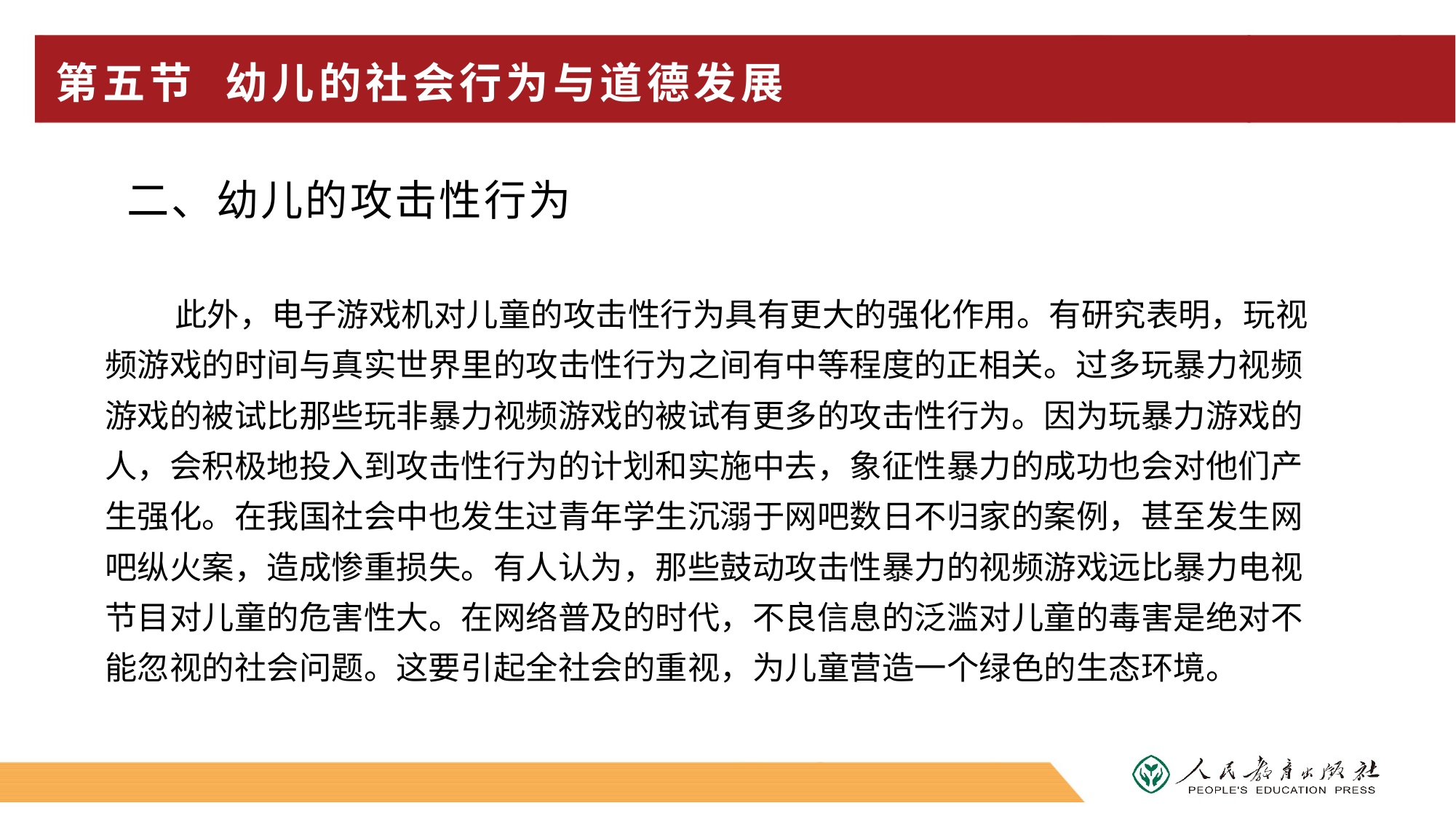

# 第五节  幼儿的社会行为与道德发展
 二、幼儿的攻击性行为
此外，电子游戏机对儿童的攻击性行为具有更大的强化作用。有研究表明，玩视频游戏的时间与真实世界里的攻击性行为之间有中等程度的正相关。过多玩暴力视频游戏的被试比那些玩非暴力视频游戏的被试有更多的攻击性行为。因为玩暴力游戏的人，会积极地投入到攻击性行为的计划和实施中去，象征性暴力的成功也会对他们产生强化。在我国社会中也发生过青年学生沉溺于网吧数日不归家的案例，甚至发生网吧纵火案，造成惨重损失。有人认为，那些鼓动攻击性暴力的视频游戏远比暴力电视节目对儿童的危害性大。在网络普及的时代，不良信息的泛滥对儿童的毒害是绝对不能忽视的社会问题。这要引起全社会的重视，为儿童营造一个绿色的生态环境。